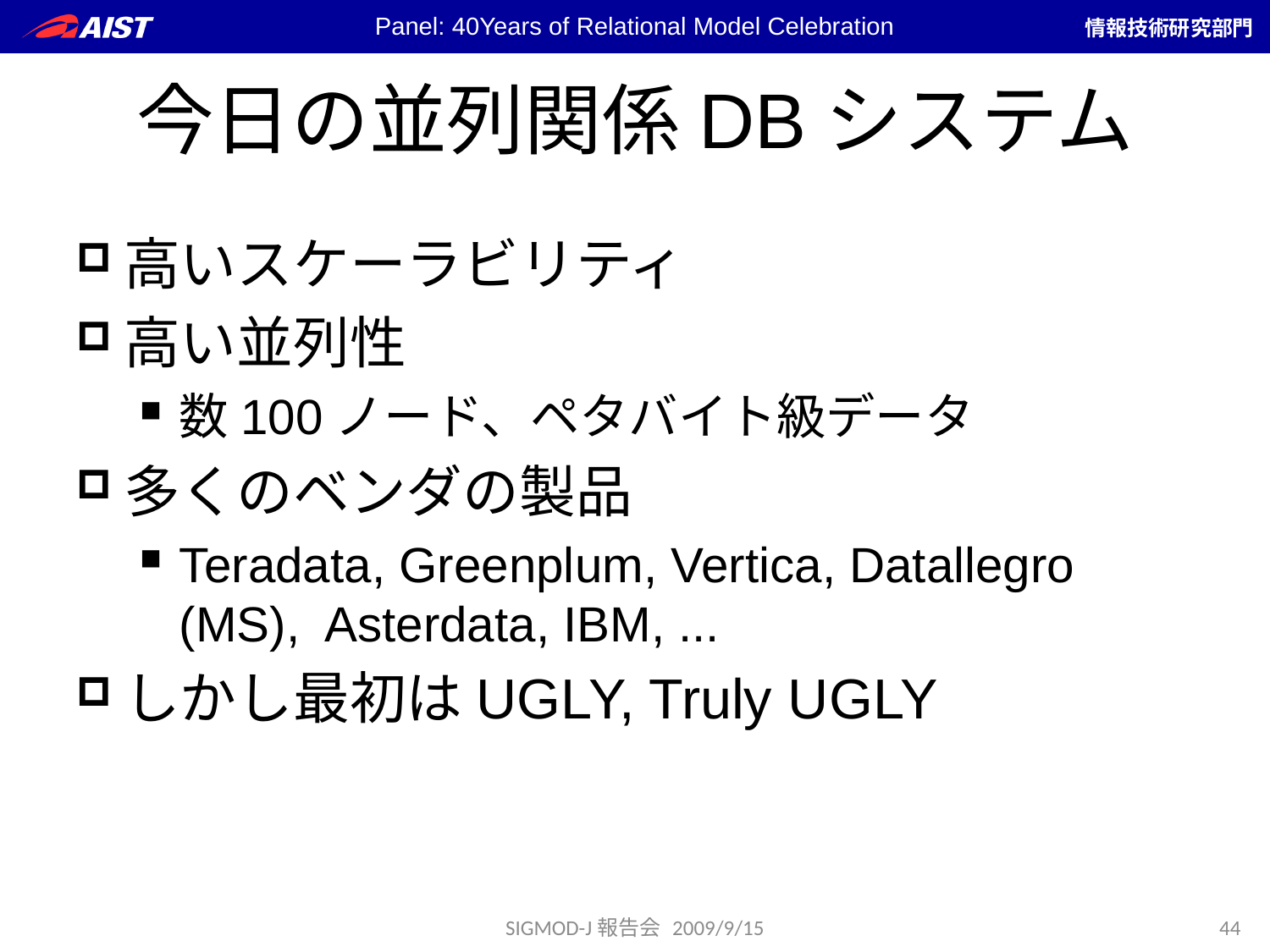

Panel: 40Years of Relational Model Celebration
# 今日の並列関係DBシステム
高いスケーラビリティ
高い並列性
数100ノード、ペタバイト級データ
多くのベンダの製品
Teradata, Greenplum, Vertica, Datallegro (MS),  Asterdata, IBM, ...
しかし最初はUGLY, Truly UGLY

SIGMOD-J報告会 2009/9/15
44